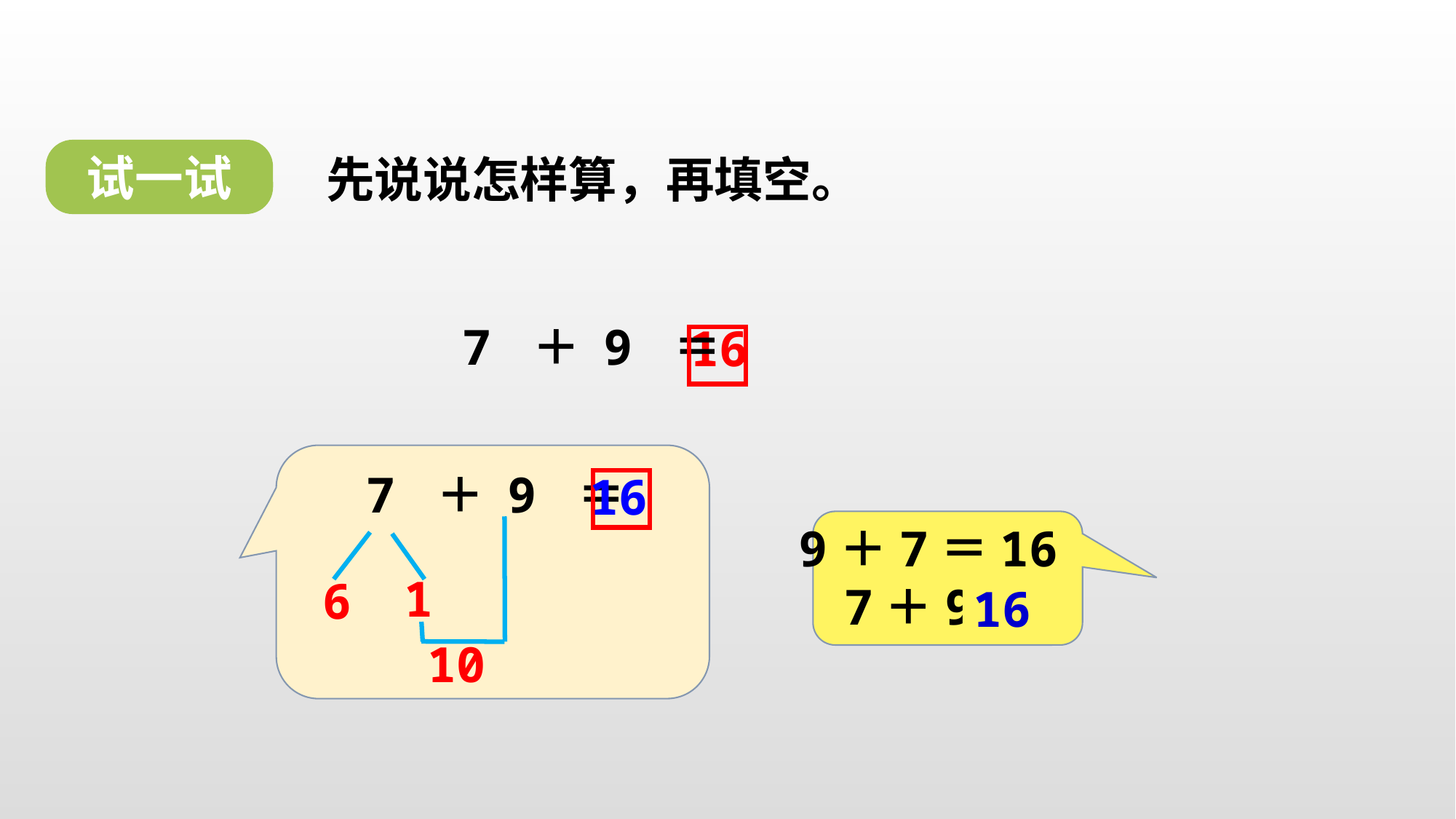

试一试
先说说怎样算，再填空。
7 ＋ 9 ＝

16

7 ＋ 9 ＝

16

 9＋7＝16
   7＋9＝
1
6
?
16
10